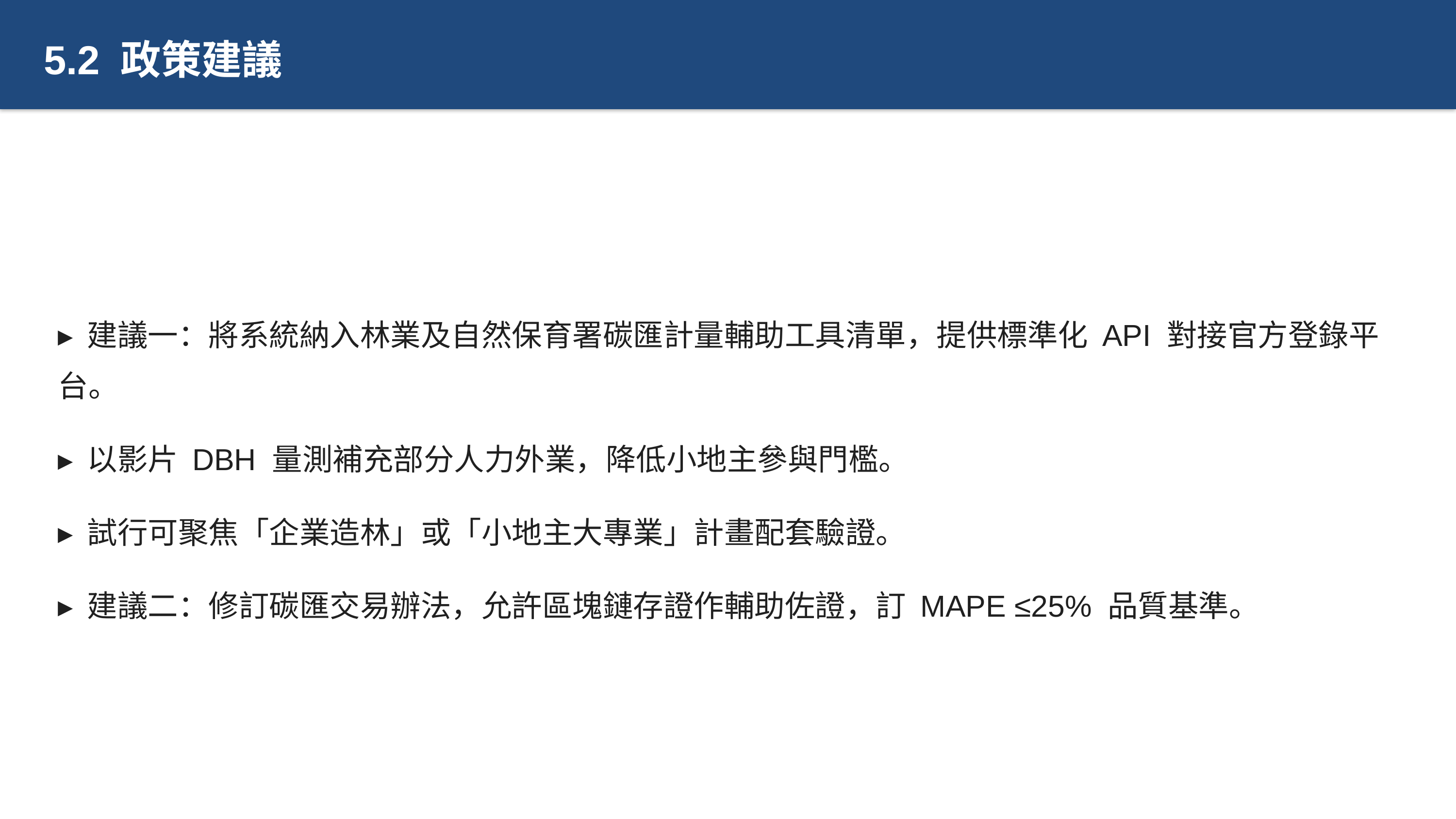

5.2 政策建議
▸ 建議一：將系統納入林業及自然保育署碳匯計量輔助工具清單，提供標準化 API 對接官方登錄平台。
▸ 以影片 DBH 量測補充部分人力外業，降低小地主參與門檻。
▸ 試行可聚焦「企業造林」或「小地主大專業」計畫配套驗證。
▸ 建議二：修訂碳匯交易辦法，允許區塊鏈存證作輔助佐證，訂 MAPE ≤25% 品質基準。